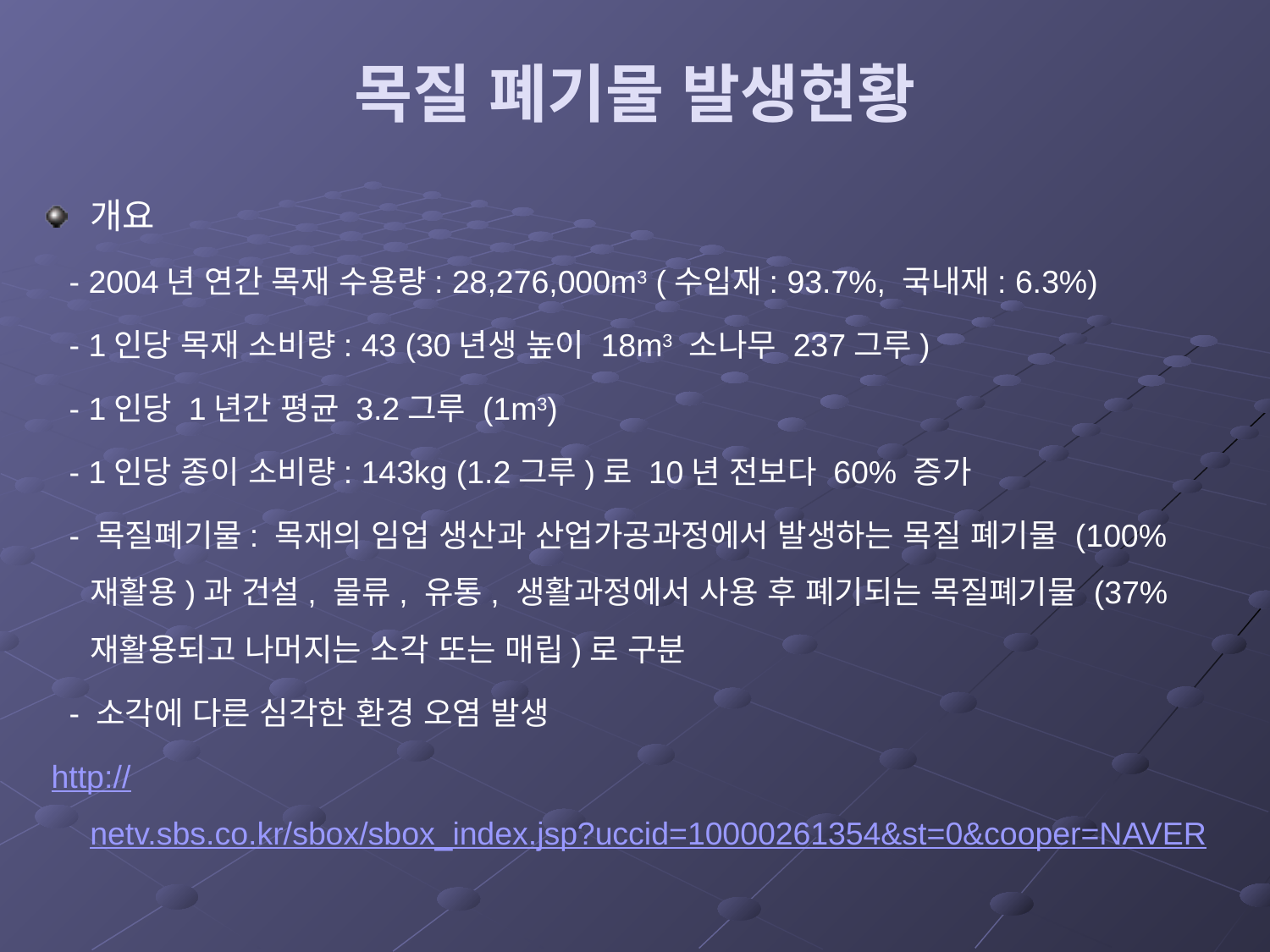

# 목질 폐기물 발생현황
개요
   - 2004년 연간 목재 수용량: 28,276,000m3 (수입재: 93.7%, 국내재: 6.3%)
   - 1인당 목재 소비량: 43 (30년생 높이 18m3 소나무 237그루)
   - 1인당 1년간 평균 3.2그루 (1m3)
   - 1인당 종이 소비량: 143kg (1.2그루)로 10년 전보다 60% 증가
   - 목질폐기물: 목재의 임업 생산과 산업가공과정에서 발생하는 목질 폐기물 (100% 재활용)과 건설, 물류, 유통, 생활과정에서 사용 후 폐기되는 목질폐기물 (37% 재활용되고 나머지는 소각 또는 매립)로 구분
   - 소각에 다른 심각한 환경 오염 발생
 http://netv.sbs.co.kr/sbox/sbox_index.jsp?uccid=10000261354&st=0&cooper=NAVER